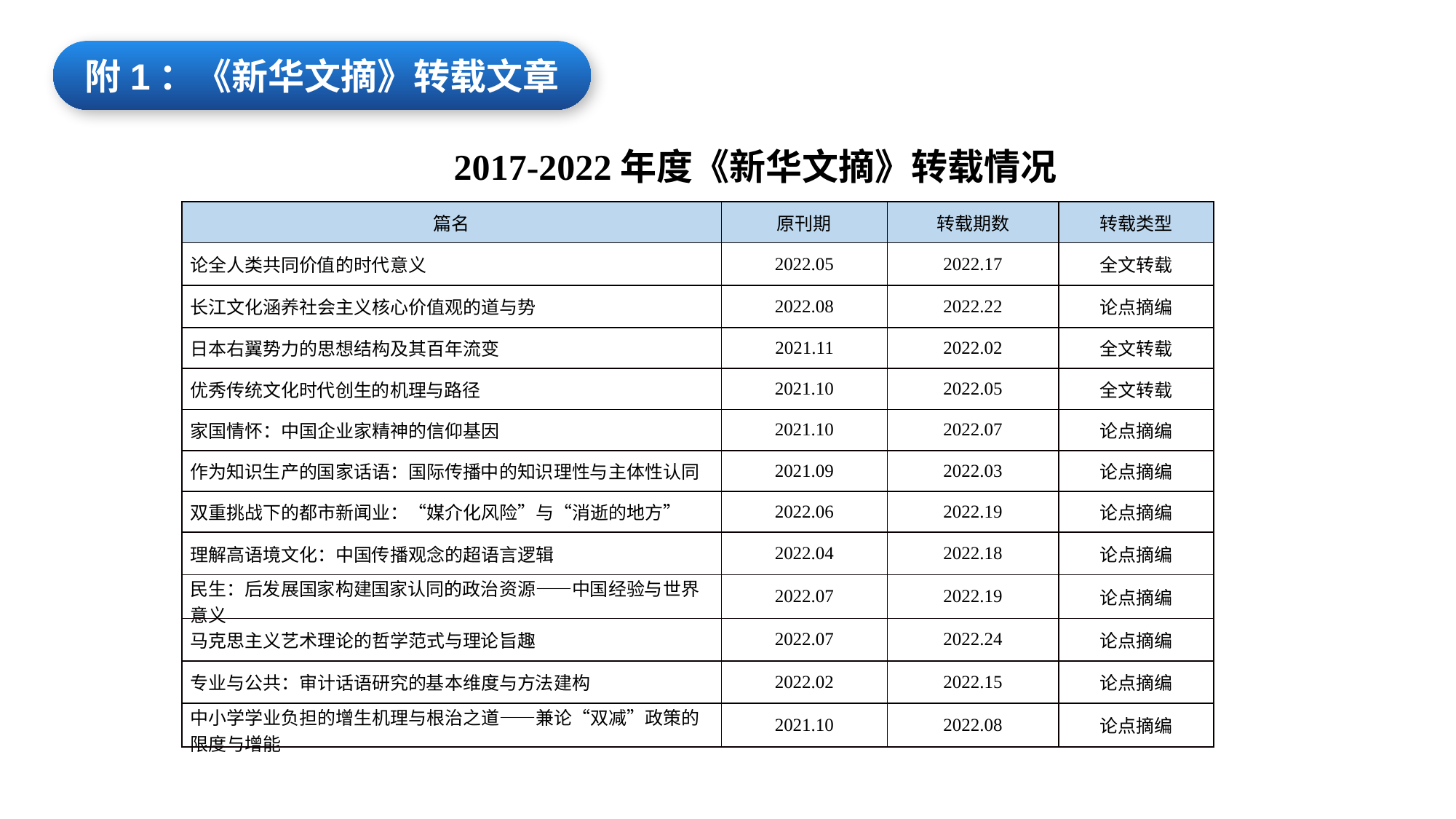

附1：《新华文摘》转载文章
2017-2022年度《新华文摘》转载情况
| 篇名 | 原刊期 | 转载期数 | 转载类型 |
| --- | --- | --- | --- |
| 论全人类共同价值的时代意义 | 2022.05 | 2022.17 | 全文转载 |
| 长江文化涵养社会主义核心价值观的道与势 | 2022.08 | 2022.22 | 论点摘编 |
| 日本右翼势力的思想结构及其百年流变 | 2021.11 | 2022.02 | 全文转载 |
| 优秀传统文化时代创生的机理与路径 | 2021.10 | 2022.05 | 全文转载 |
| 家国情怀：中国企业家精神的信仰基因 | 2021.10 | 2022.07 | 论点摘编 |
| 作为知识生产的国家话语：国际传播中的知识理性与主体性认同 | 2021.09 | 2022.03 | 论点摘编 |
| 双重挑战下的都市新闻业：“媒介化风险”与“消逝的地方” | 2022.06 | 2022.19 | 论点摘编 |
| 理解高语境文化：中国传播观念的超语言逻辑 | 2022.04 | 2022.18 | 论点摘编 |
| 民生：后发展国家构建国家认同的政治资源——中国经验与世界意义 | 2022.07 | 2022.19 | 论点摘编 |
| 马克思主义艺术理论的哲学范式与理论旨趣 | 2022.07 | 2022.24 | 论点摘编 |
| 专业与公共：审计话语研究的基本维度与方法建构 | 2022.02 | 2022.15 | 论点摘编 |
| 中小学学业负担的增生机理与根治之道——兼论“双减”政策的限度与增能 | 2021.10 | 2022.08 | 论点摘编 |